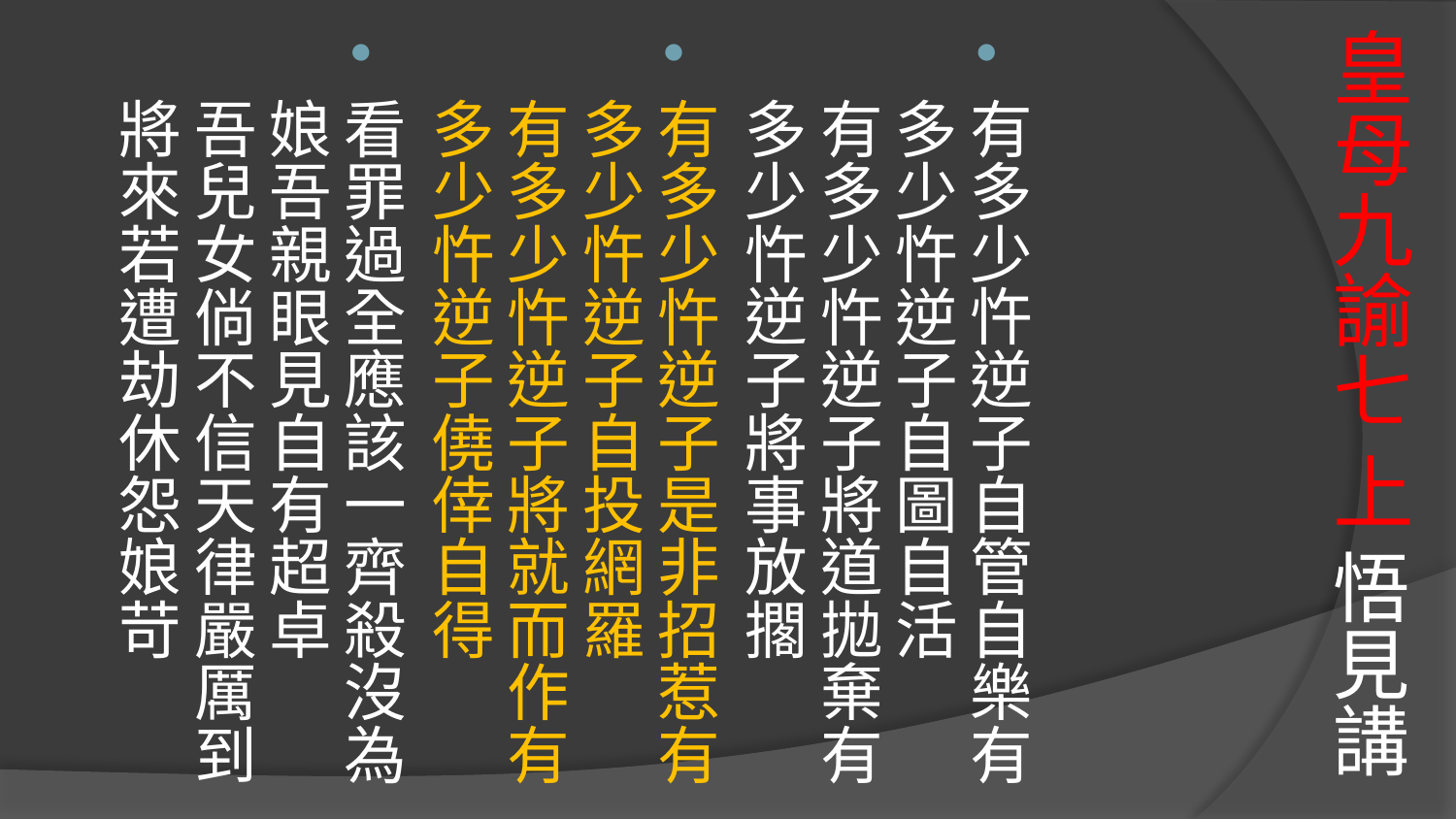

# 皇母九諭七 上 悟見講
有多少忤逆子自管自樂有多少忤逆子自圖自活
有多少忤逆子將道拋棄有多少忤逆子將事放擱
有多少忤逆子是非招惹有多少忤逆子自投網羅
有多少忤逆子將就而作有多少忤逆子僥倖自得
看罪過全應該一齊殺沒為娘吾親眼見自有超卓
吾兒女倘不信天律嚴厲到將來若遭劫休怨娘苛